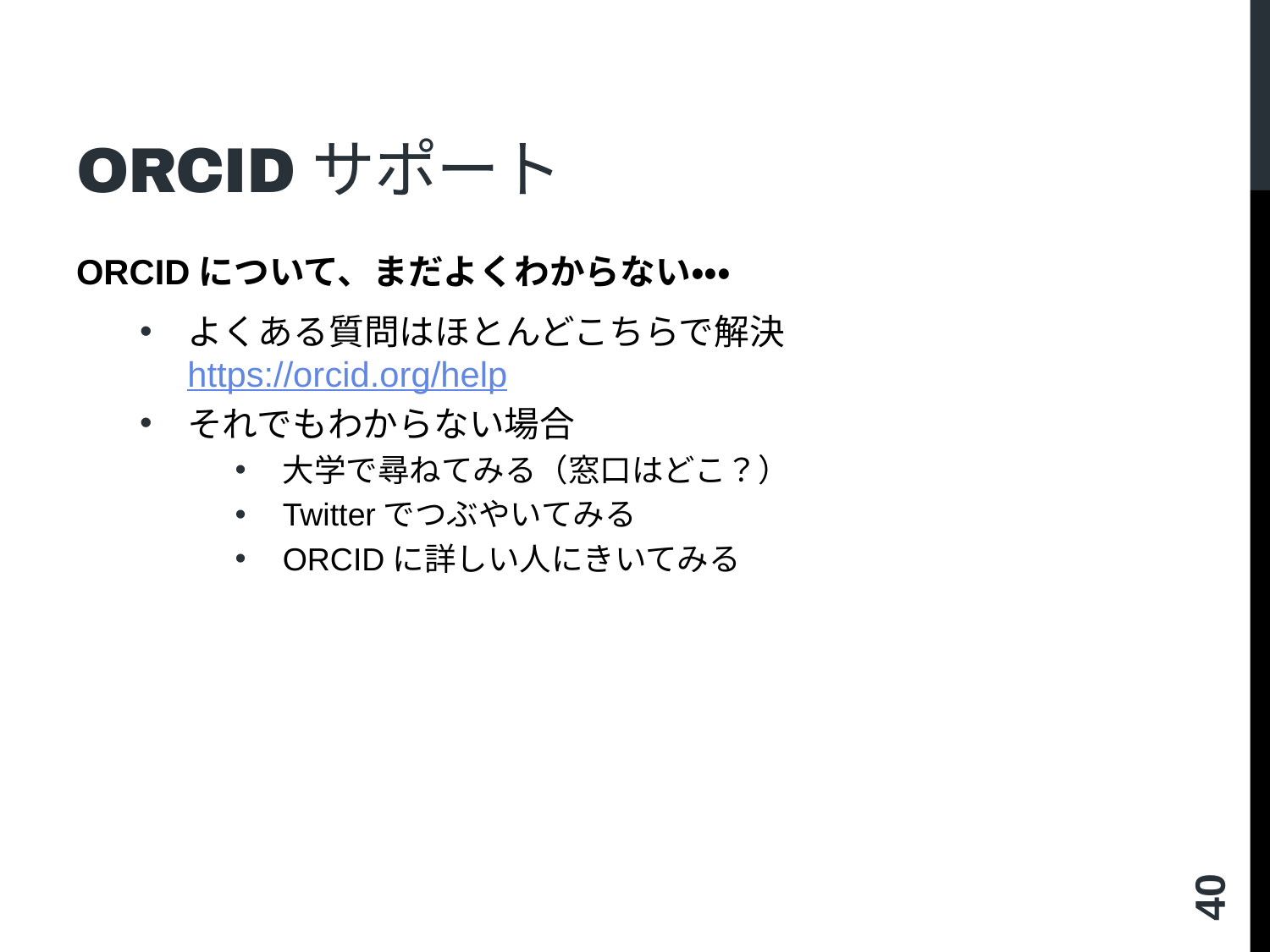

# ORCIDサポート
ORCIDについて、まだよくわからない・・・
よくある質問はほとんどこちらで解決
https://orcid.org/help
それでもわからない場合
大学で尋ねてみる（窓口はどこ？）
Twitterでつぶやいてみる
ORCIDに詳しい人にきいてみる

40